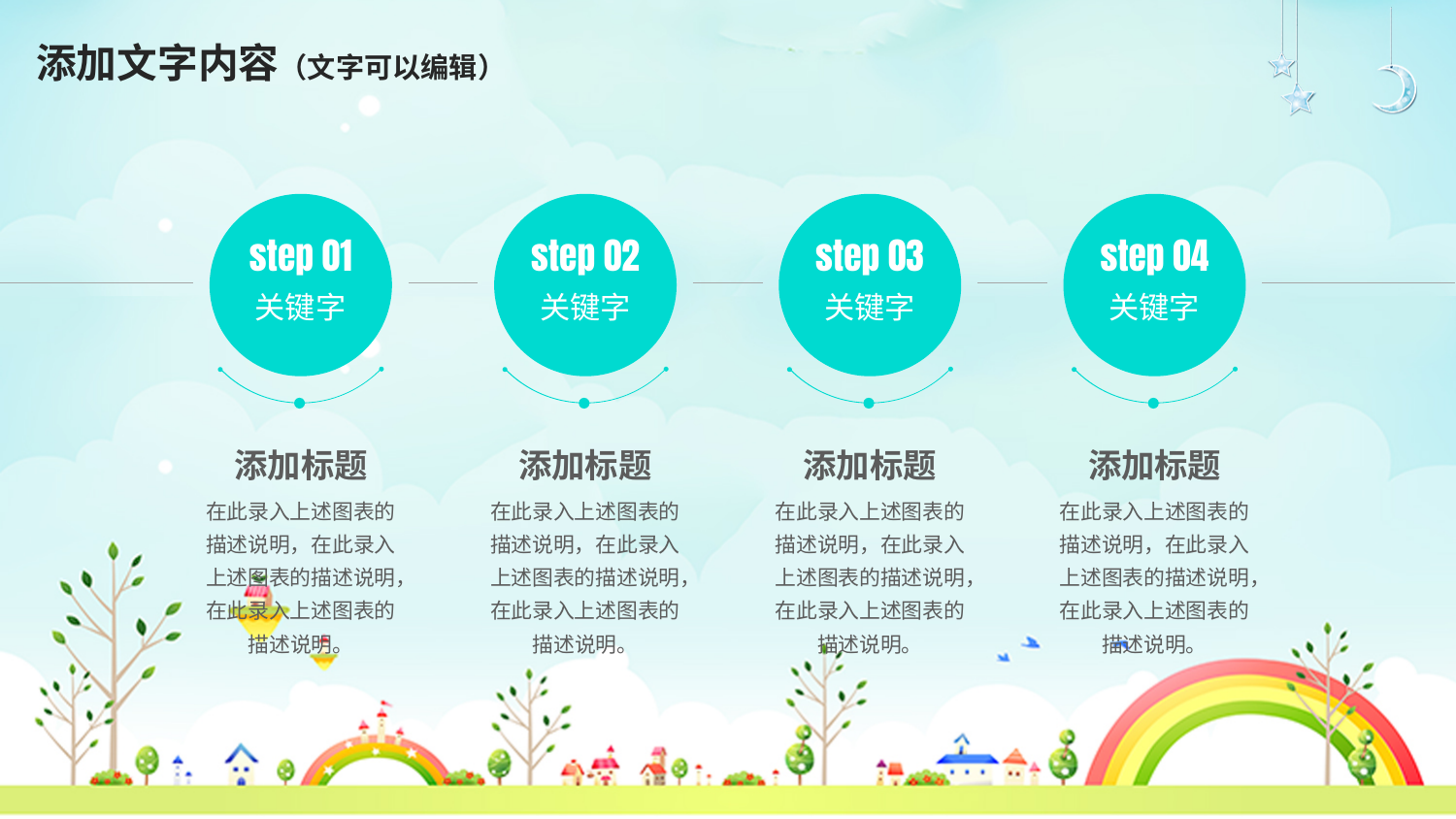

添加文字内容（文字可以编辑）

step 01

step 02

step 03

step 04
关键字
关键字
关键字
关键字

添加标题
添加标题
添加标题
添加标题
在此录入上述图表的描述说明，在此录入上述图表的描述说明，在此录入上述图表的描述说明。
在此录入上述图表的描述说明，在此录入上述图表的描述说明，在此录入上述图表的描述说明。
在此录入上述图表的描述说明，在此录入上述图表的描述说明，在此录入上述图表的描述说明。
在此录入上述图表的描述说明，在此录入上述图表的描述说明，在此录入上述图表的描述说明。